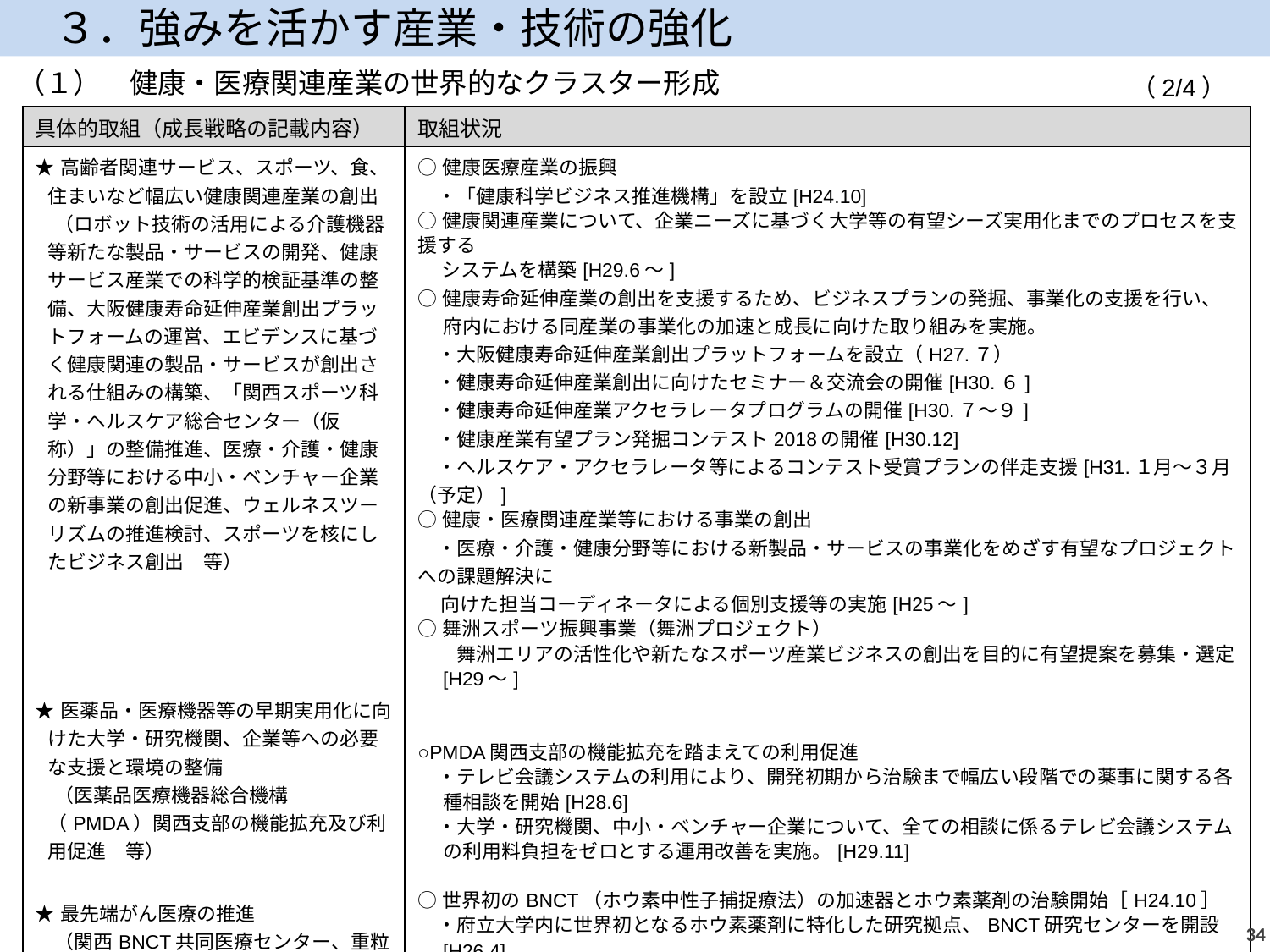

３．強みを活かす産業・技術の強化
（１）　健康・医療関連産業の世界的なクラスター形成
（2/4）
| 具体的取組（成長戦略の記載内容） | 取組状況 |
| --- | --- |
| ★高齢者関連サービス、スポーツ、食、住まいなど幅広い健康関連産業の創出 　（ロボット技術の活用による介護機器等新たな製品・サービスの開発、健康サービス産業での科学的検証基準の整備、大阪健康寿命延伸産業創出プラットフォームの運営、エビデンスに基づく健康関連の製品・サービスが創出される仕組みの構築、「関西スポーツ科学・ヘルスケア総合センター（仮称）」の整備推進、医療・介護・健康分野等における中小・ベンチャー企業の新事業の創出促進、ウェルネスツーリズムの推進検討、スポーツを核にしたビジネス創出　等） 　 ★医薬品・医療機器等の早期実用化に向けた大学・研究機関、企業等への必要な支援と環境の整備 　（医薬品医療機器総合機構（PMDA）関西支部の機能拡充及び利用促進　等） 　 ★最先端がん医療の推進 　（関西BNCT共同医療センター、重粒子線がん治療施設の整備推進　等） | ○健康医療産業の振興 　・「健康科学ビジネス推進機構」を設立[H24.10] ○健康関連産業について、企業ニーズに基づく大学等の有望シーズ実用化までのプロセスを支援する 　 システムを構築[H29.6～] ○健康寿命延伸産業の創出を支援するため、ビジネスプランの発掘、事業化の支援を行い、府内における同産業の事業化の加速と成長に向けた取り組みを実施。 　・大阪健康寿命延伸産業創出プラットフォームを設立（H27.７） 　・健康寿命延伸産業創出に向けたセミナー＆交流会の開催[H30.６] 　・健康寿命延伸産業アクセラレータプログラムの開催[H30.７～９] 　・健康産業有望プラン発掘コンテスト2018の開催[H30.12] 　・ヘルスケア・アクセラレータ等によるコンテスト受賞プランの伴走支援[H31.１月～３月（予定）] ○健康・医療関連産業等における事業の創出 　・医療・介護・健康分野等における新製品・サービスの事業化をめざす有望なプロジェクトへの課題解決に 向けた担当コーディネータによる個別支援等の実施[H25～] ○舞洲スポーツ振興事業（舞洲プロジェクト） 　　舞洲エリアの活性化や新たなスポーツ産業ビジネスの創出を目的に有望提案を募集・選定[H29～] ○PMDA関西支部の機能拡充を踏まえての利用促進 　・テレビ会議システムの利用により、開発初期から治験まで幅広い段階での薬事に関する各種相談を開始[H28.6] 　・大学・研究機関、中小・ベンチャー企業について、全ての相談に係るテレビ会議システムの利用料負担をゼロとする運用改善を実施。[H29.11] ○世界初のBNCT（ホウ素中性子捕捉療法）の加速器とホウ素薬剤の治験開始［H24.10］ 　・府立大学内に世界初となるホウ素薬剤に特化した研究拠点、BNCT研究センターを開設[H26.4] 　・ BNCTの普及と、さらなる高度化にむけた諸課題に取り組むため「BNCT推進協議会」を設置。[H28.3] 　・大阪医科大学内に、研究拠点と連携した医療拠点（関西BNCT共同医療センター）開院。[H30.6] |
34